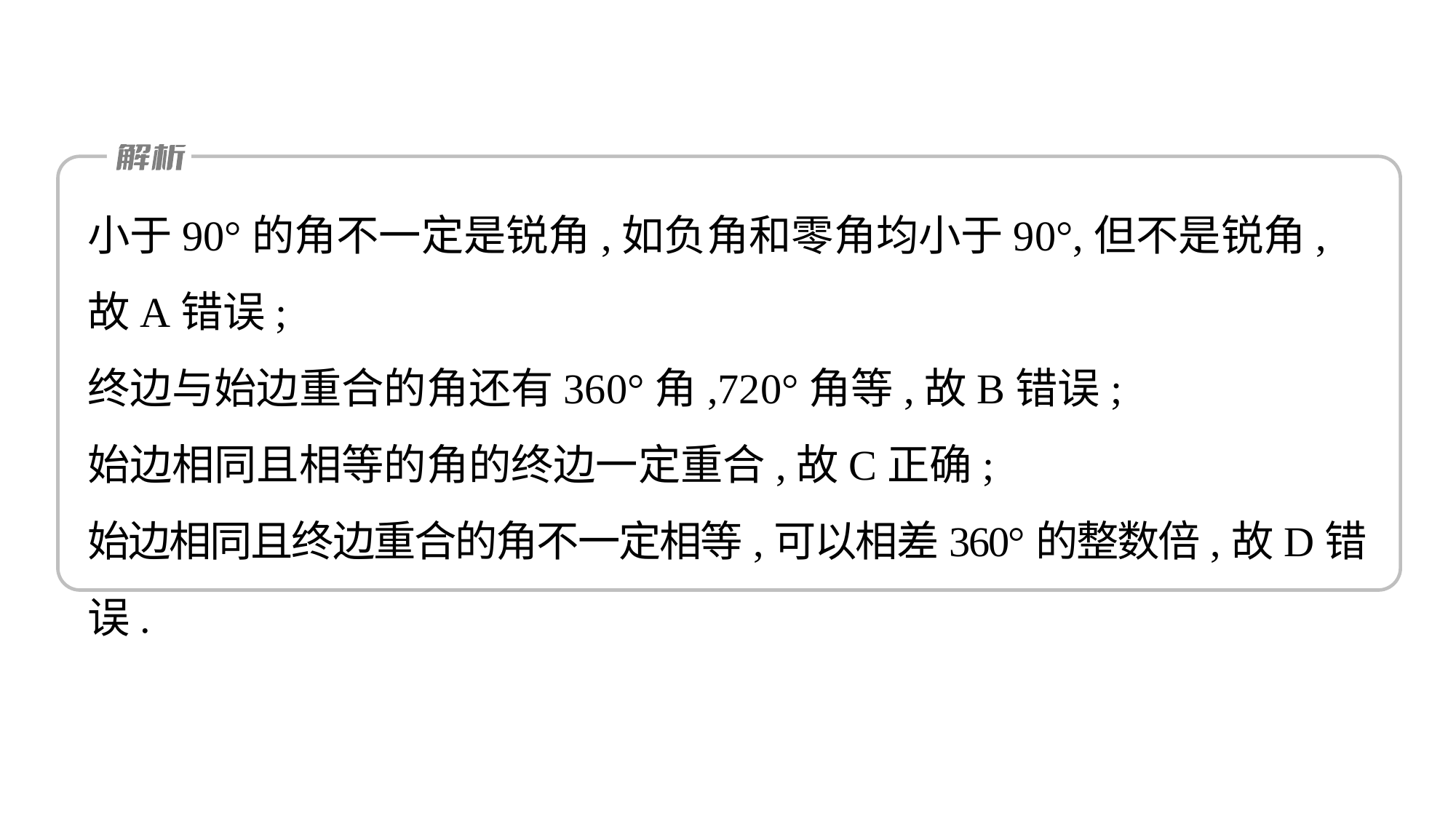

小于90°的角不一定是锐角,如负角和零角均小于90°,但不是锐角,故A错误;
终边与始边重合的角还有360°角,720°角等,故B错误;
始边相同且相等的角的终边一定重合,故C正确;
始边相同且终边重合的角不一定相等,可以相差360°的整数倍,故D错误.